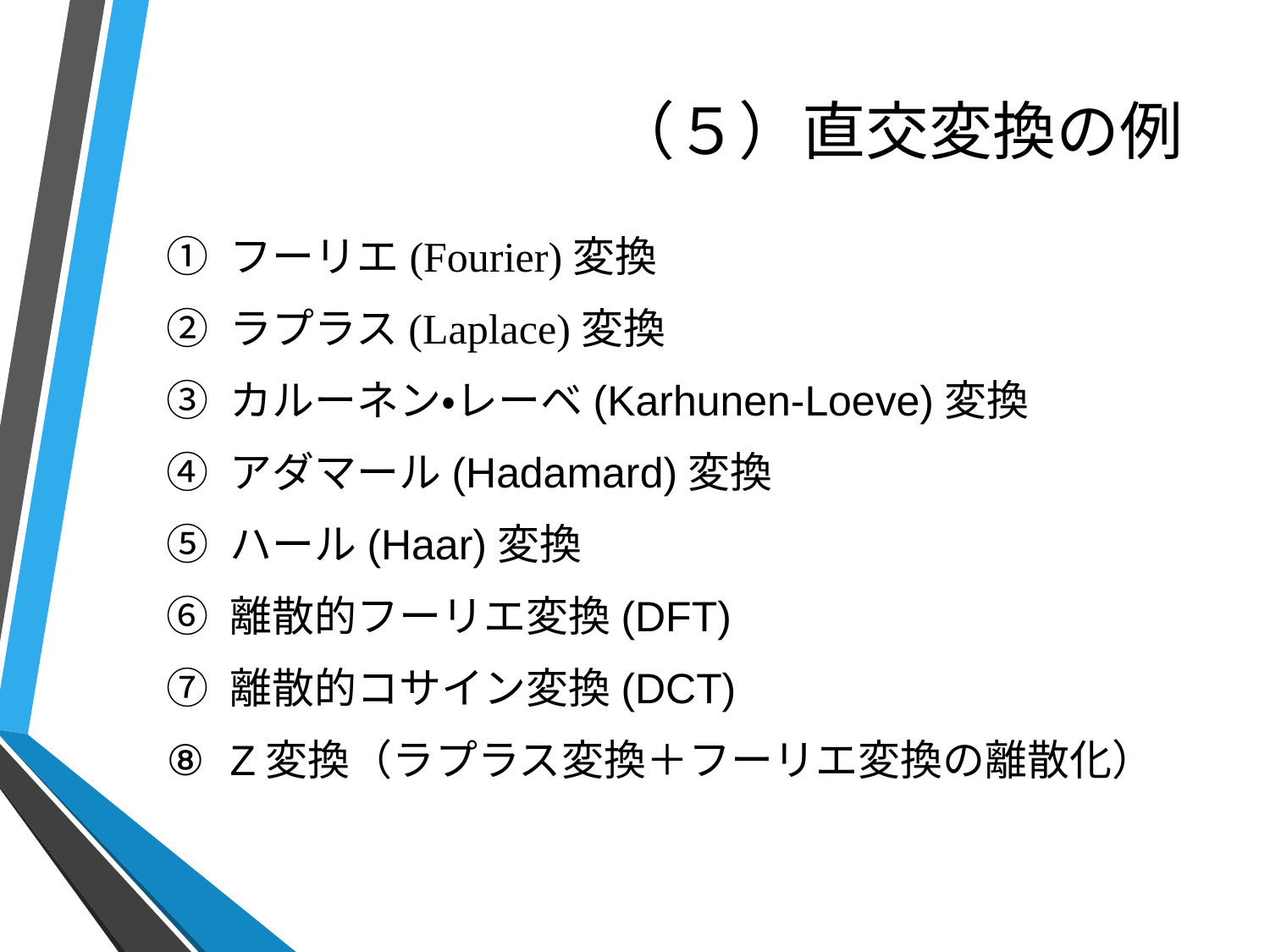

# （５）直交変換の例
フーリエ(Fourier)変換
ラプラス(Laplace)変換
カルーネン・レーベ(Karhunen-Loeve)変換
アダマール(Hadamard)変換
ハール(Haar)変換
離散的フーリエ変換(DFT)
離散的コサイン変換(DCT)
Z変換（ラプラス変換＋フーリエ変換の離散化）